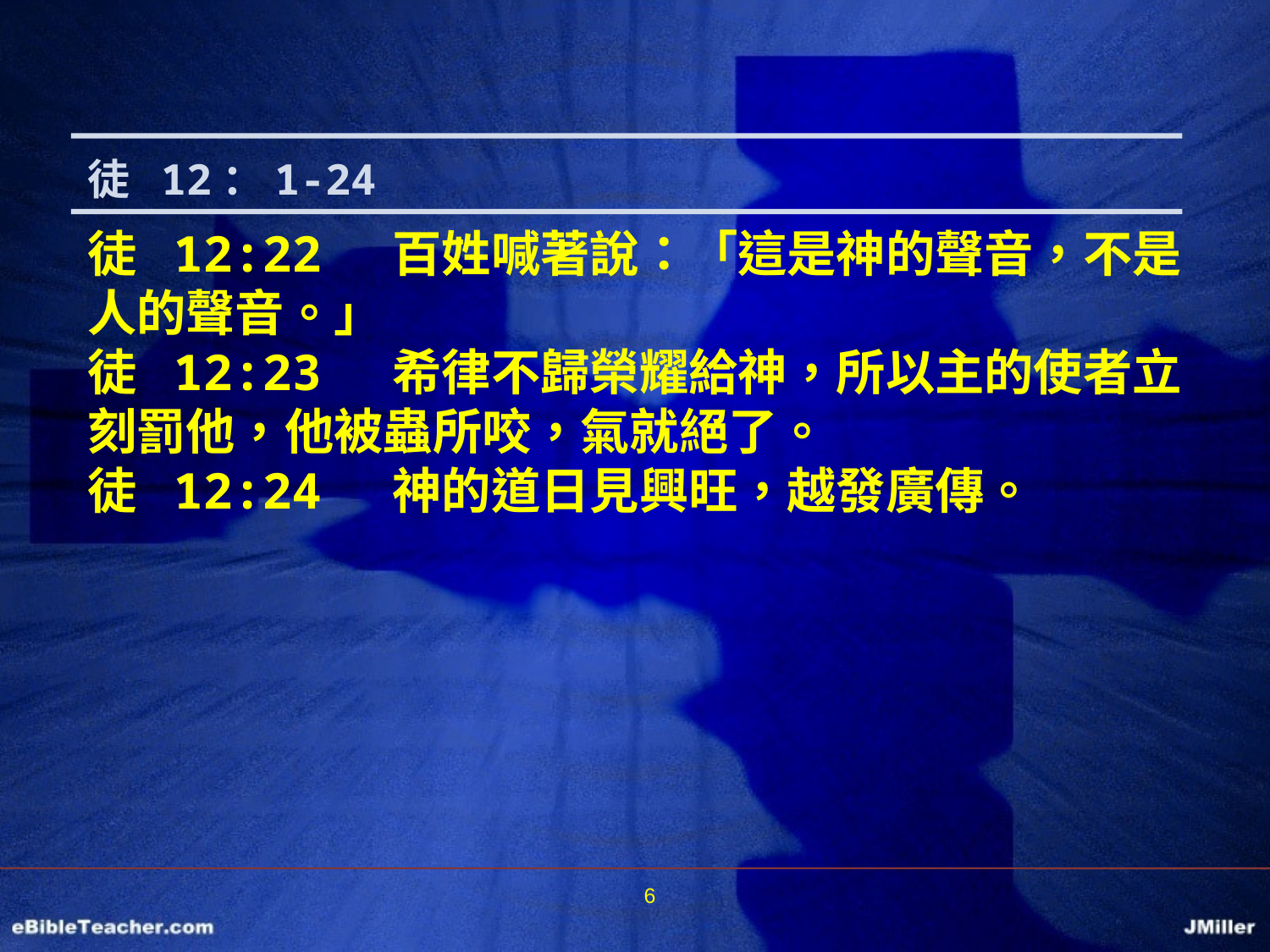

徒 12：1-24
徒 12:22  百姓喊著說：「這是神的聲音，不是人的聲音。」
徒 12:23  希律不歸榮耀給神，所以主的使者立刻罰他，他被蟲所咬，氣就絕了。
徒 12:24  神的道日見興旺，越發廣傳。